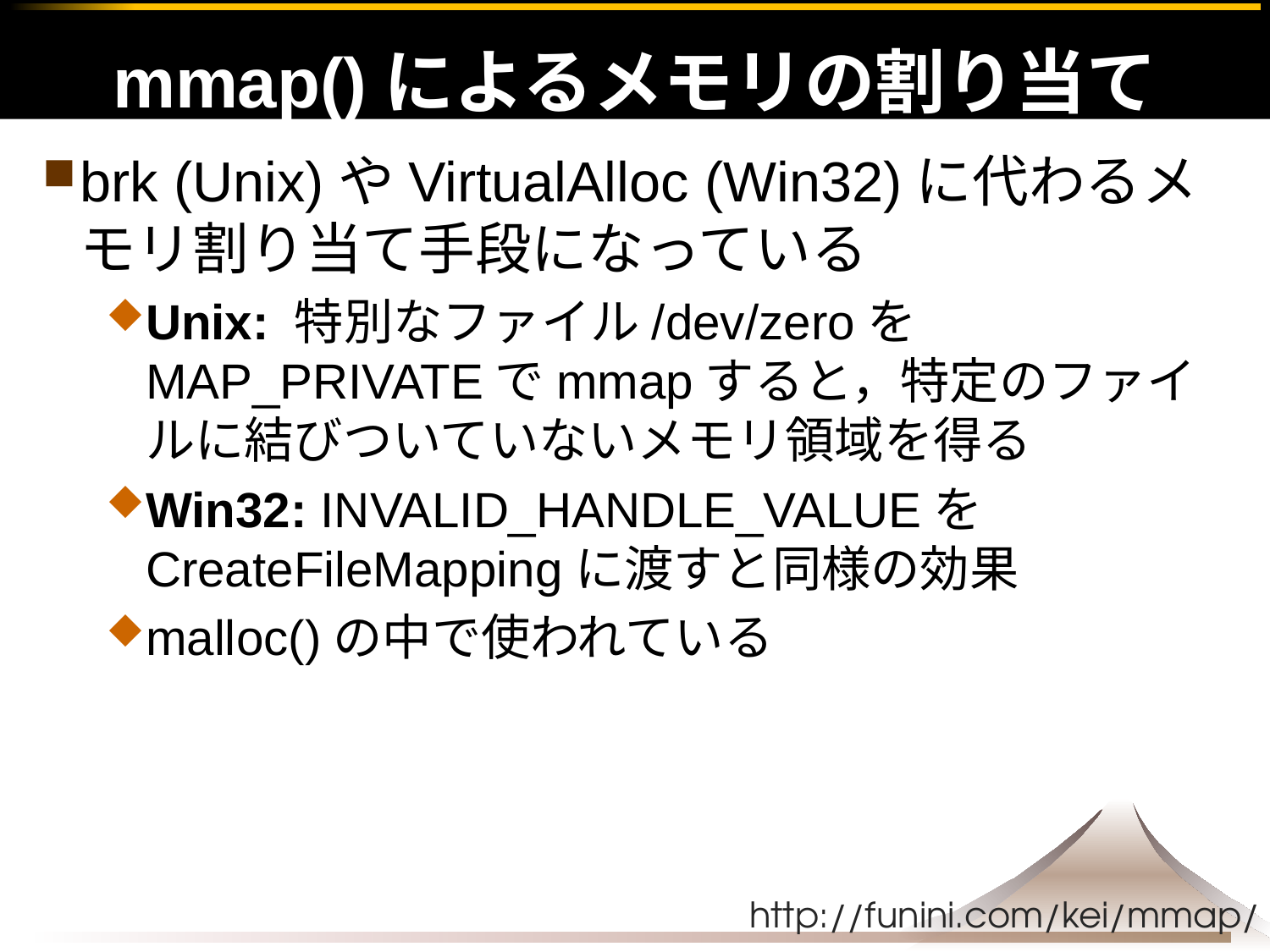

# mmap()によるメモリの割り当て
brk (Unix)やVirtualAlloc (Win32)に代わるメモリ割り当て手段になっている
Unix: 特別なファイル/dev/zeroをMAP_PRIVATEでmmapすると，特定のファイルに結びついていないメモリ領域を得る
Win32: INVALID_HANDLE_VALUEをCreateFileMappingに渡すと同様の効果
malloc()の中で使われている